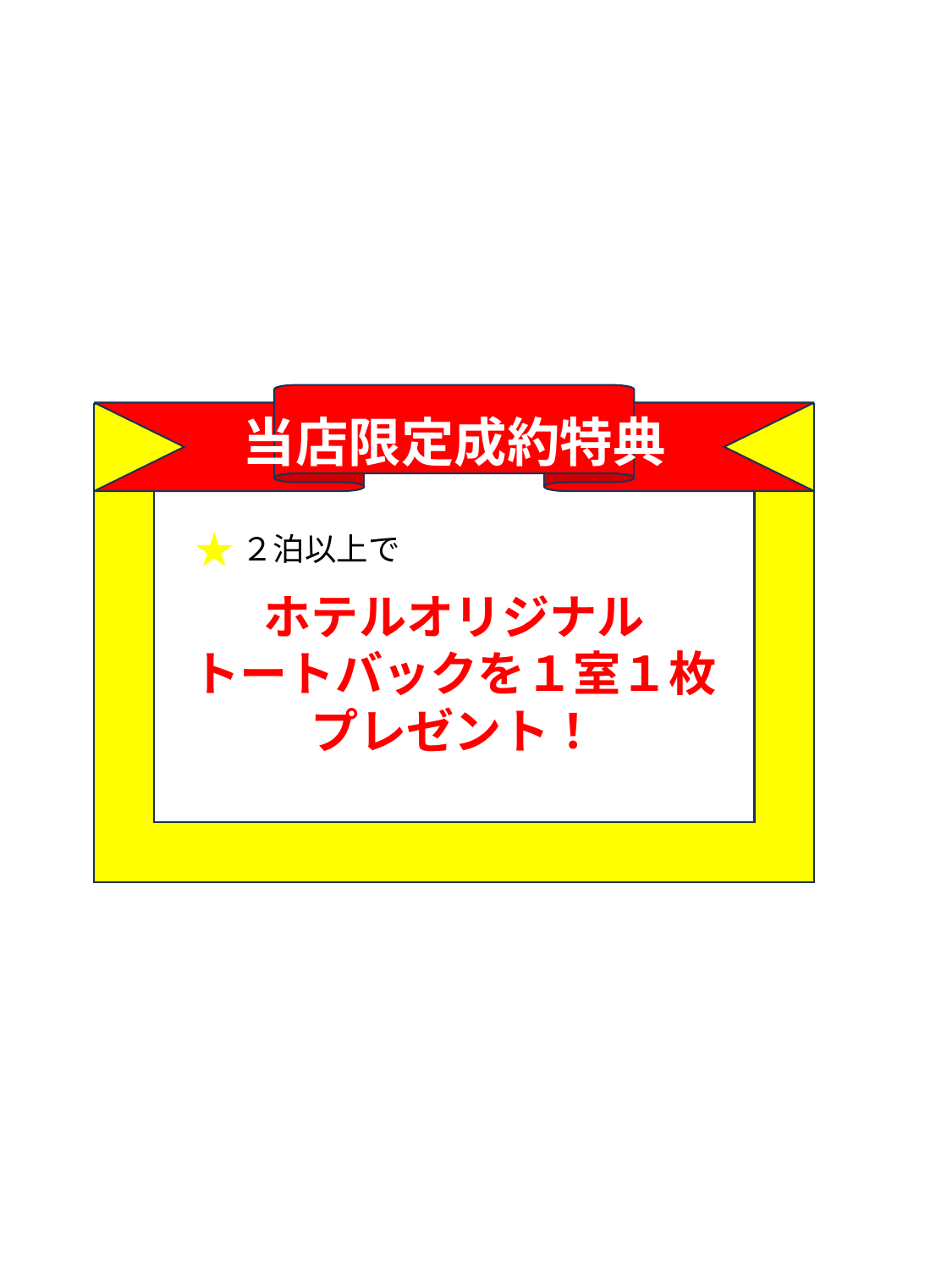

当店限定成約特典
★
２泊以上で
ホテルオリジナル
トートバックを１室１枚
プレゼント！